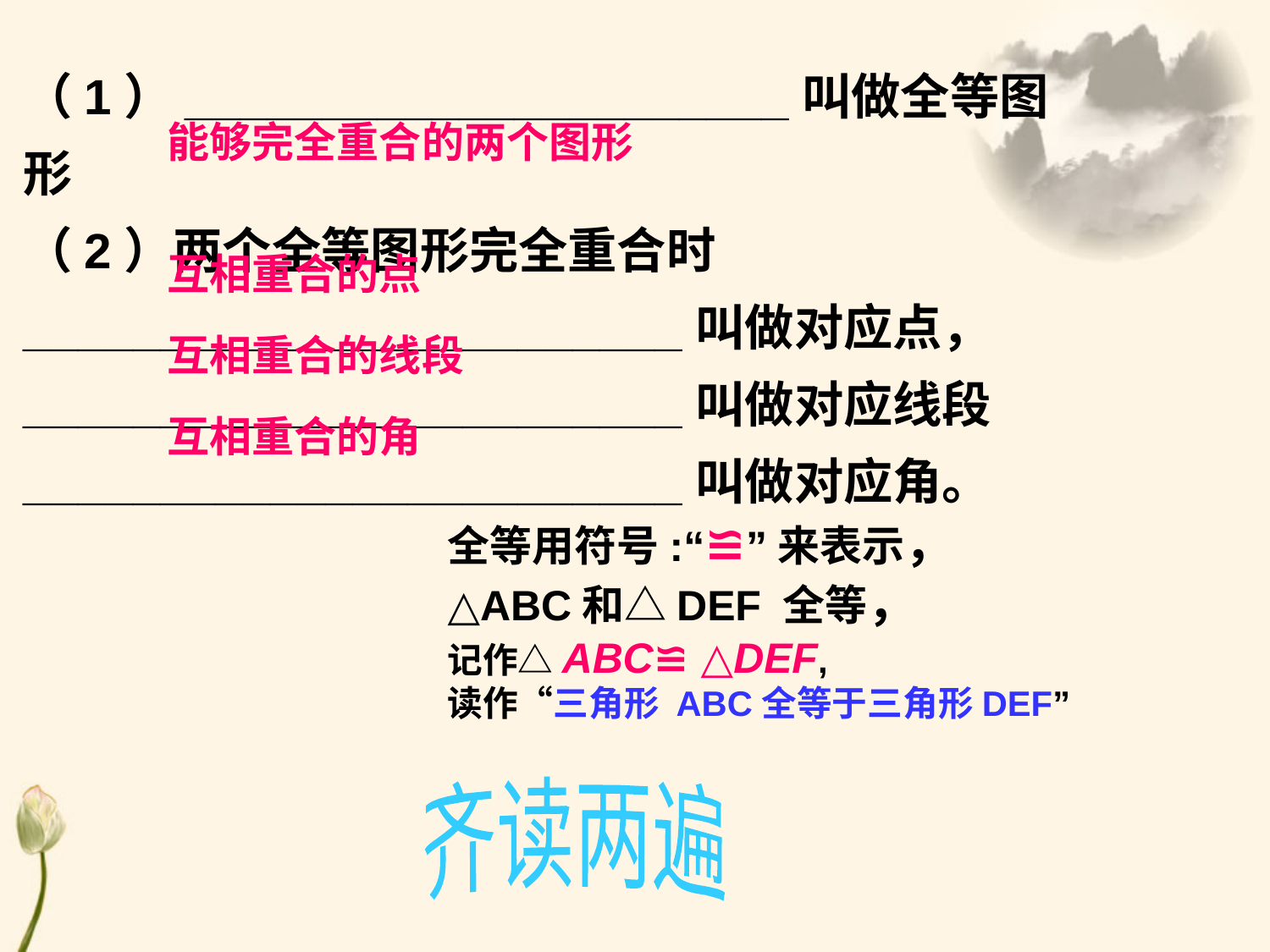

（1）______________________叫做全等图形
（2）两个全等图形完全重合时     ________________________叫做对应点，  ________________________叫做对应线段    ________________________叫做对应角。
能够完全重合的两个图形

互相重合的点
互相重合的线段
互相重合的角
全等用符号:“≌”来表示，
△ABC和△DEF 全等，
记作△ABC≌ △DEF,
读作“三角形 ABC全等于三角形DEF”

齐读两遍